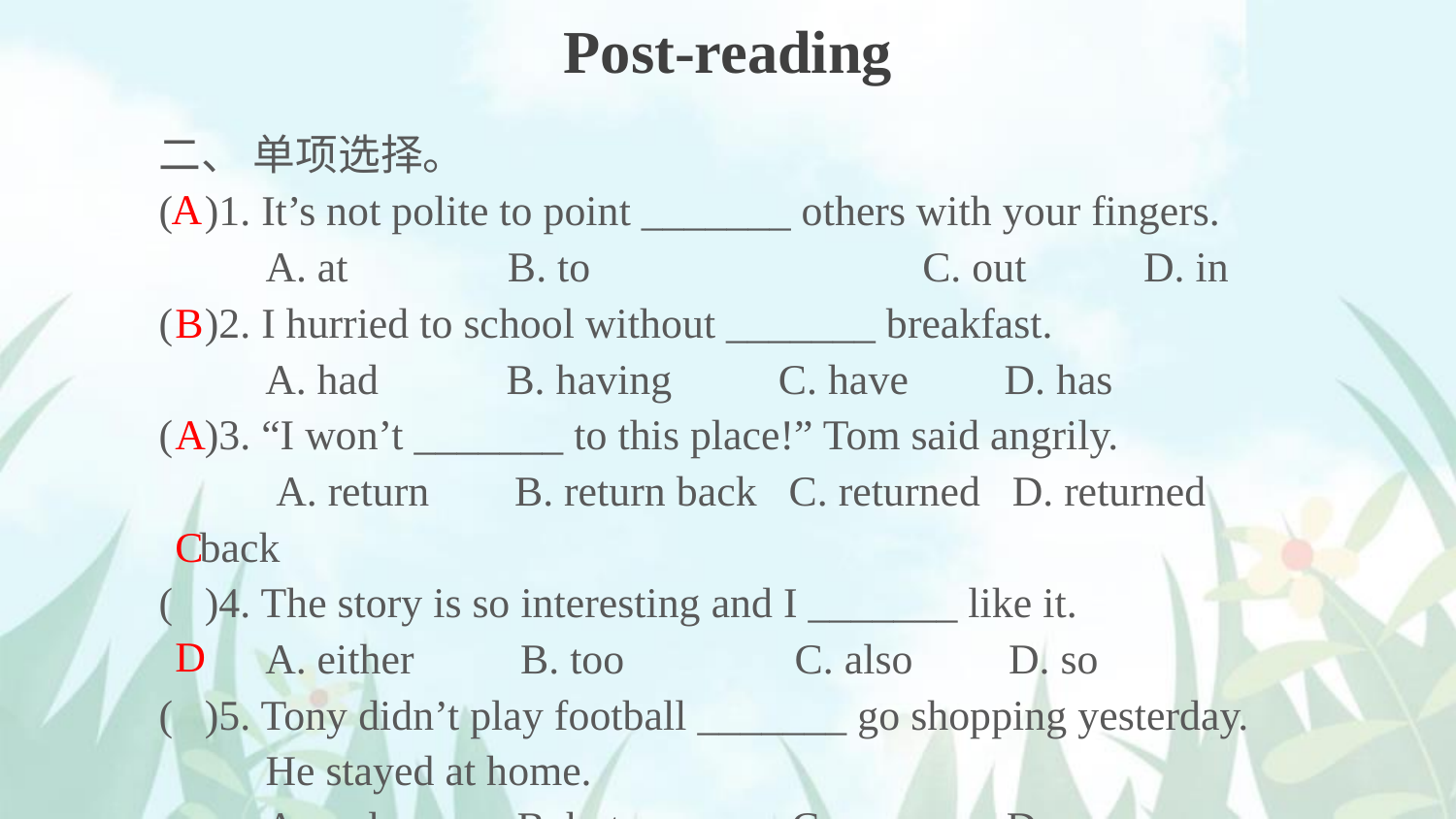

Post-reading
二、 单项选择。
(   )1. It’s not polite to point _______ others with your fingers.
A. at               B. to		       C. out           D. in
(   )2. I hurried to school without _______ breakfast.
A. had            B. having          C. have         D. has
(   )3. “I won’t _______ to this place!” Tom said angrily.
 A. return        B. return back   C. returned   D. returned back
(   )4. The story is so interesting and I _______ like it.
A. either          B. too                C. also         D. so
(   )5. Tony didn’t play football _______ go shopping yesterday. He stayed at home.
A. and             B. but                C. so            D. or
A
B
A
C
D